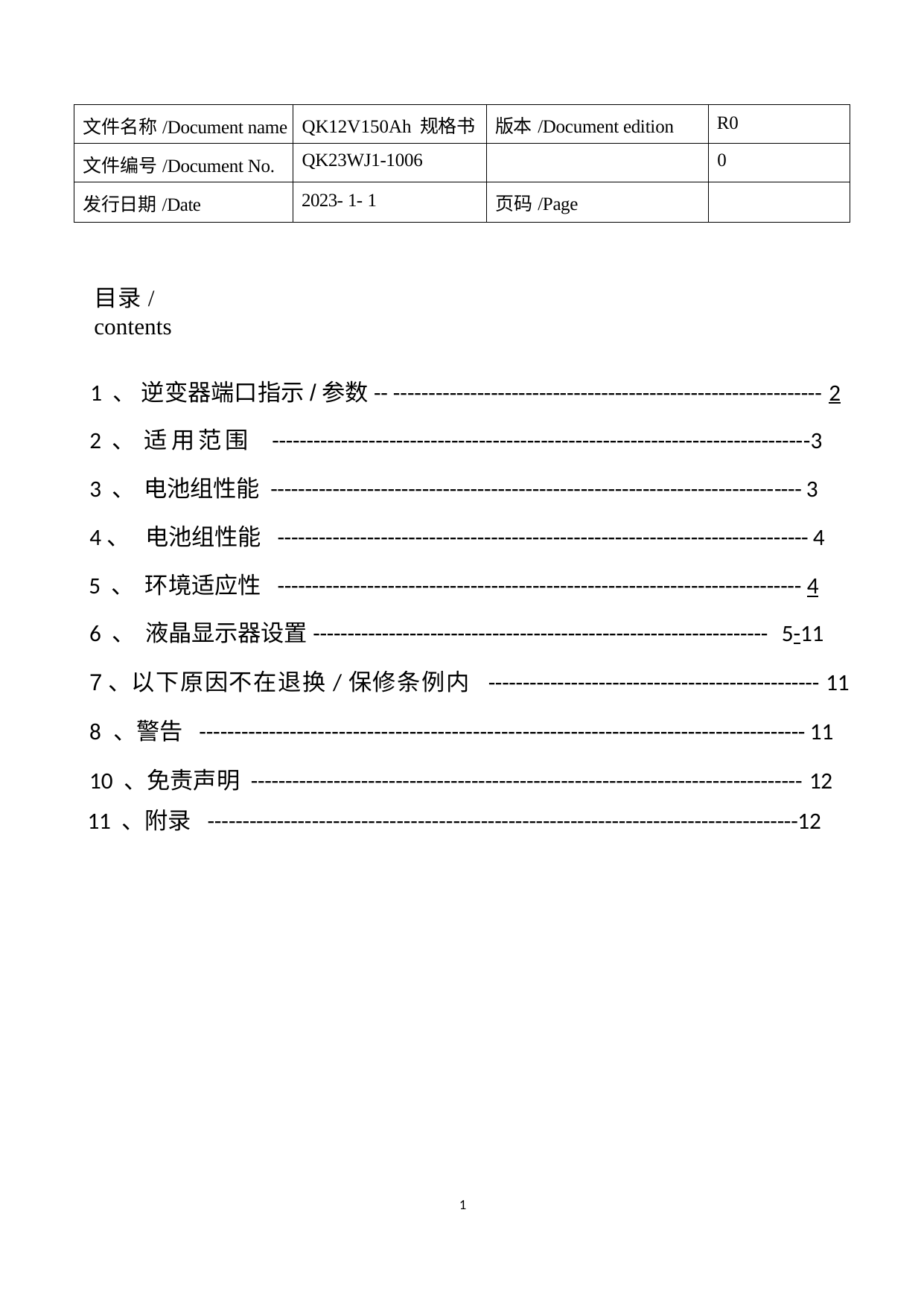

| 文件名称/Document name | QK12V150Ah 规格书 | 版本/Document edition | R0 |
| --- | --- | --- | --- |
| 文件编号/Document No. | QK23WJ1-1006 |  | 0 |
| 发行日期/Date | 2023- 1- 1 | 页码/Page |  |

目录/contents

1 、 逆变器端口指示/参数-- -------------------------------------------------------------- 2
2 、 适用范围  ------------------------------------------------------------------------------3
3 、 电池组性能 ----------------------------------------------------------------------------- 3
4、   电池组性能  ----------------------------------------------------------------------------- 4
5 、  环境适应性  ---------------------------------------------------------------------------- 4
6 、  液晶显示器设置------------------------------------------------------------------  5-11
7、以下原因不在退换/保修条例内  ------------------------------------------------ 11
8 、警告  --------------------------------------------------------------------------------------- 11
10 、免责声明 -------------------------------------------------------------------------------- 12

11 、附录  -------------------------------------------------------------------------------------12

1